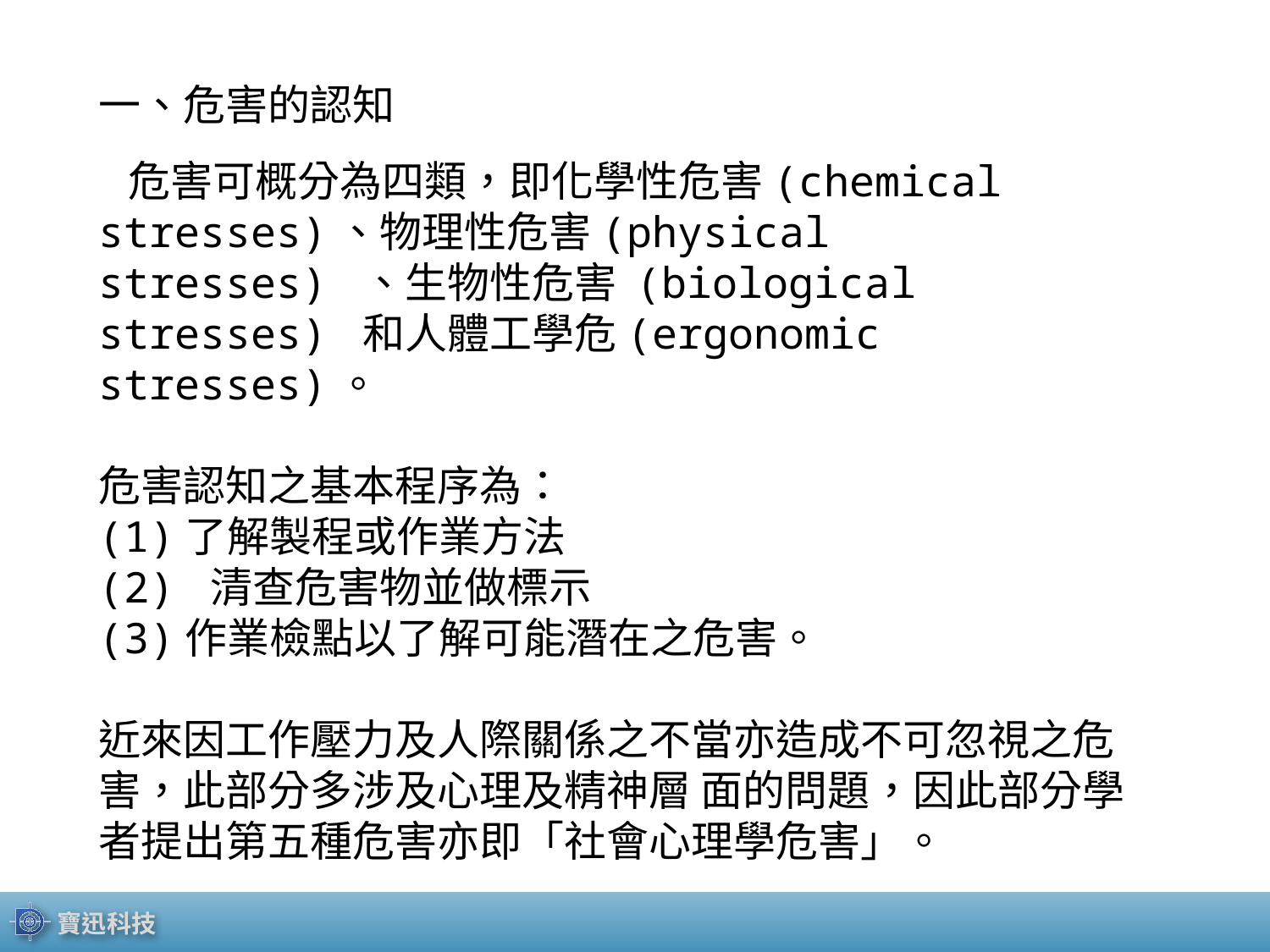

一、危害的認知

  危害可概分為四類，即化學性危害(chemical  stresses)、物理性危害(physical stresses) 、生物性危害 (biological stresses) 和人體工學危(ergonomic stresses)。

危害認知之基本程序為：
(1)了解製程或作業方法
(2) 清查危害物並做標示
(3)作業檢點以了解可能潛在之危害。

近來因工作壓力及人際關係之不當亦造成不可忽視之危害，此部分多涉及心理及精神層 面的問題，因此部分學者提出第五種危害亦即「社會心理學危害」。